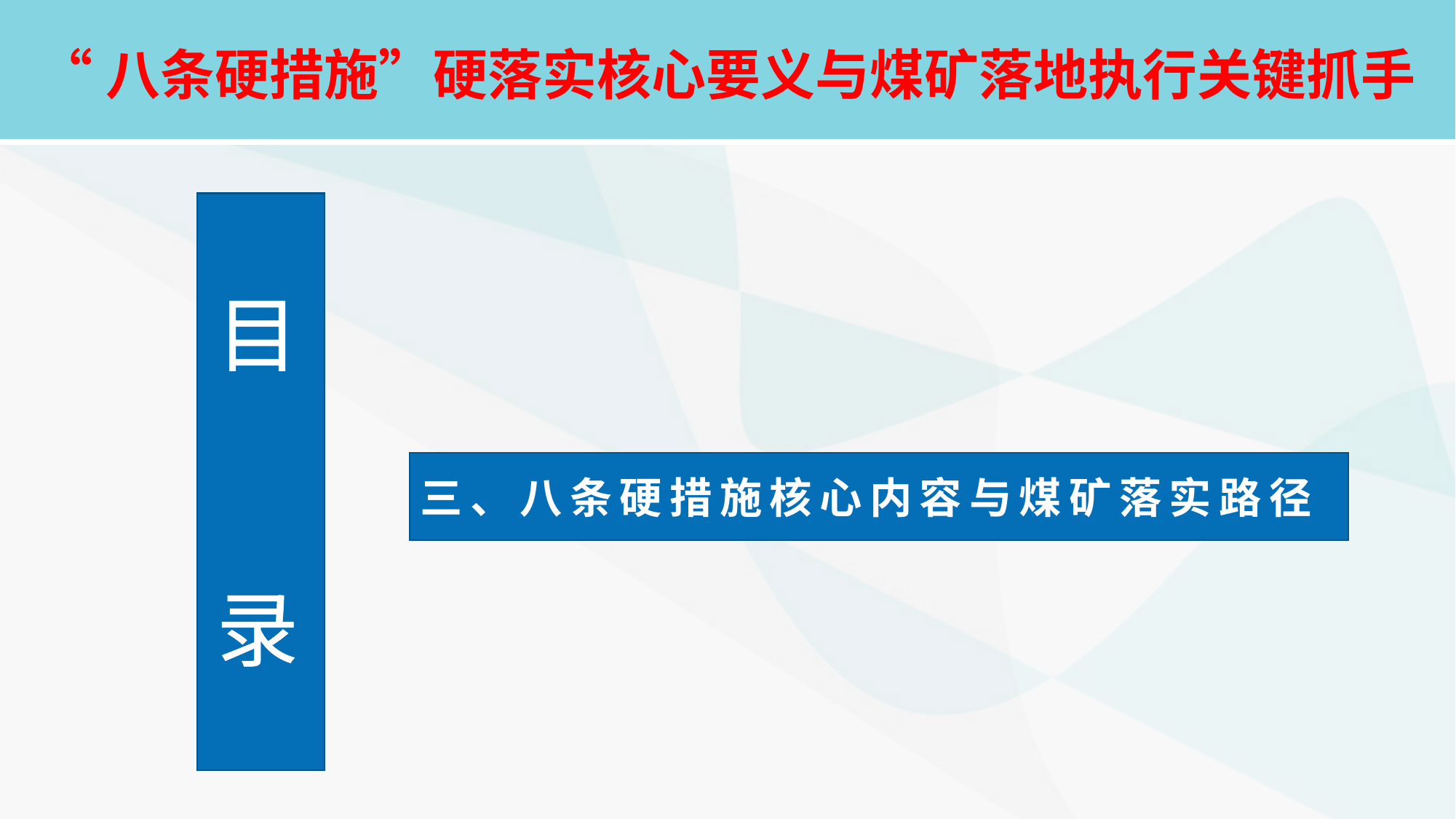

# “八条硬措施”硬落实核心要义与煤矿落地执行关键抓手

目

录
三、八条硬措施核心内容与煤矿落实路径